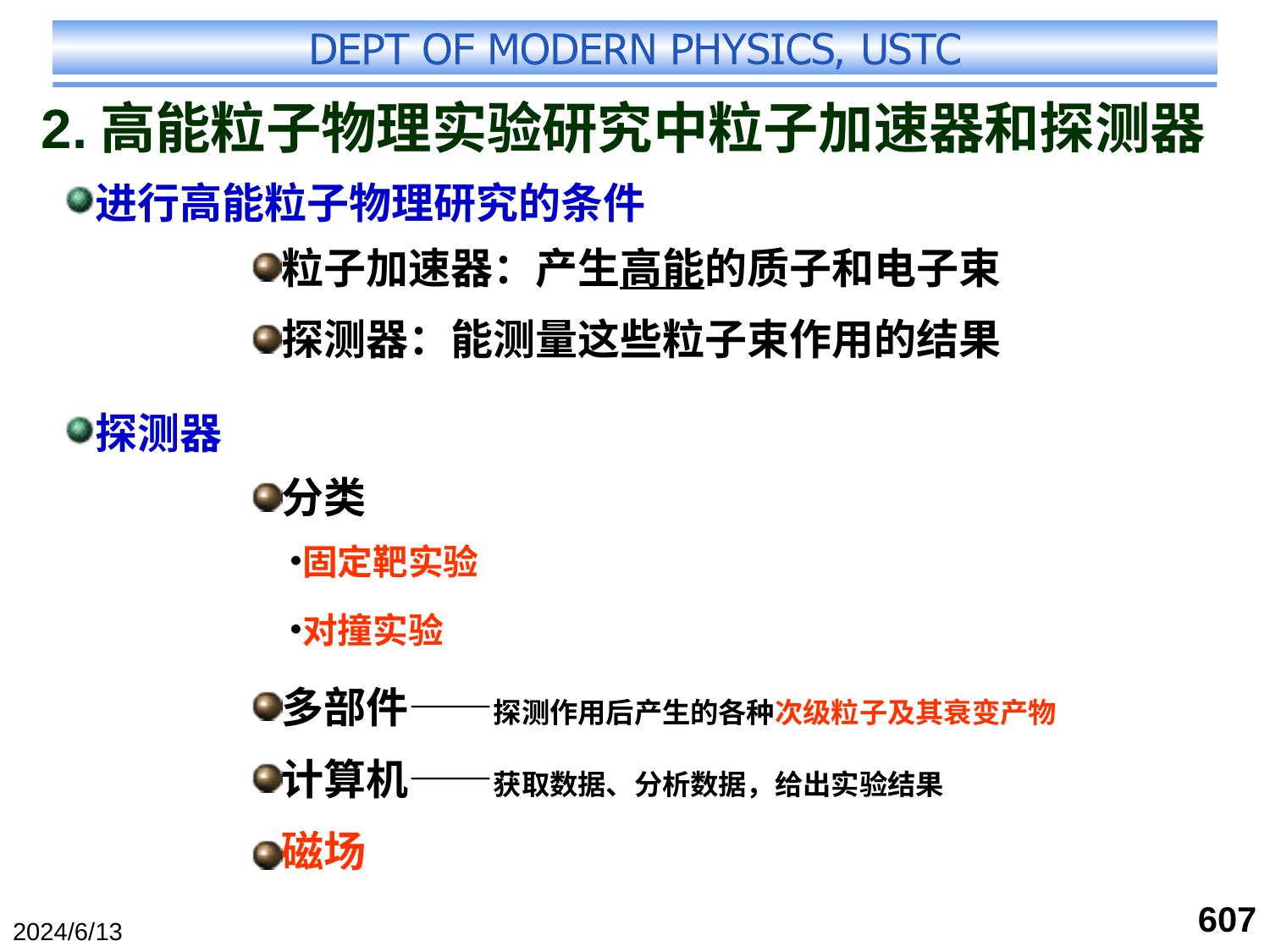

2.高能粒子物理实验研究中粒子加速器和探测器
进行高能粒子物理研究的条件
粒子加速器：产生高能的质子和电子束
探测器：能测量这些粒子束作用的结果
探测器
分类
固定靶实验
对撞实验
多部件——探测作用后产生的各种次级粒子及其衰变产物
计算机——获取数据、分析数据，给出实验结果
磁场
607
2024/6/13